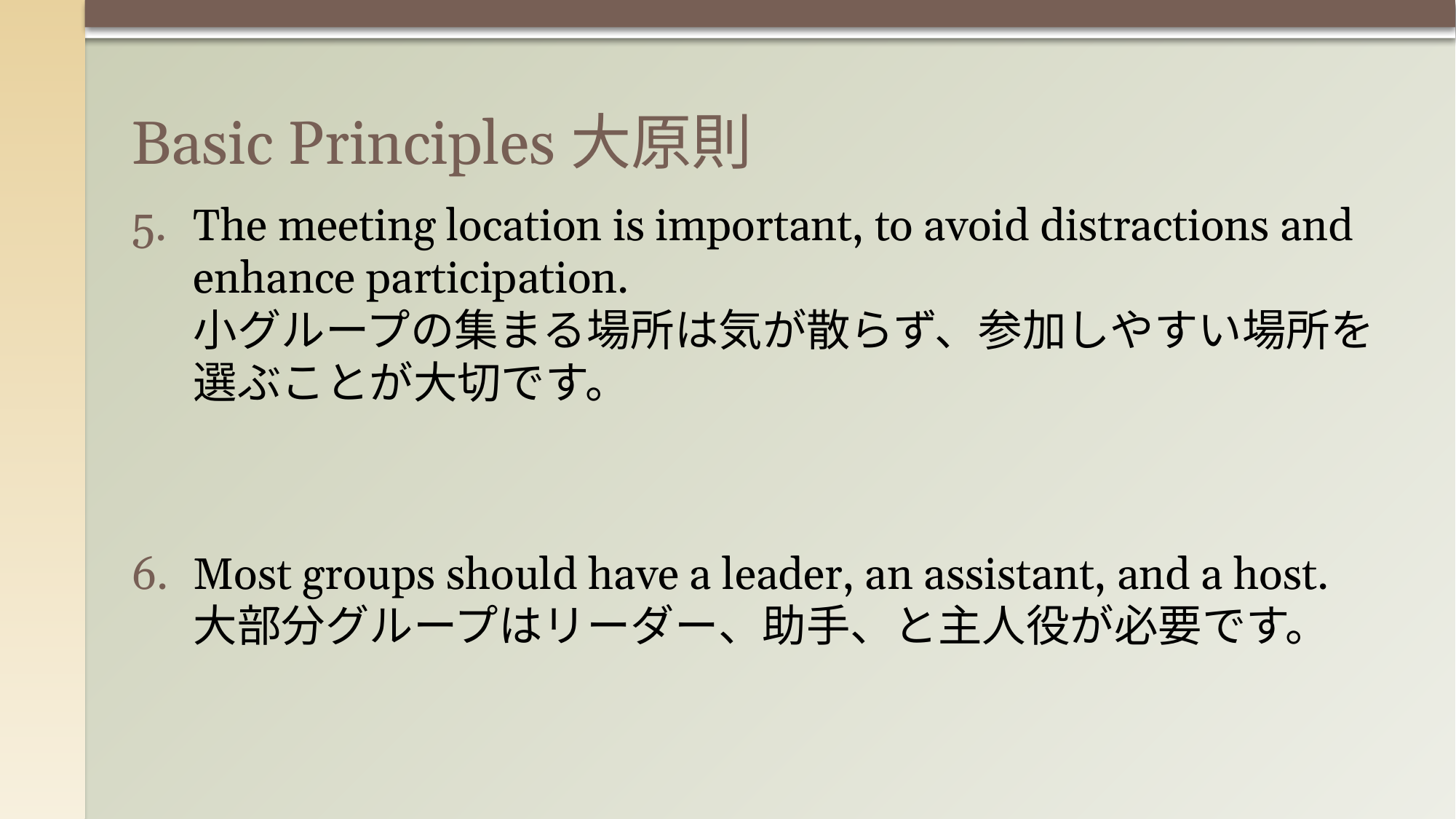

# Basic Principles大原則
The meeting location is important, to avoid distractions and enhance participation.
小グループの集まる場所は気が散らず、参加しやすい場所を選ぶことが大切です。

Most groups should have a leader, an assistant, and a host.
大部分グループはリーダー、助手、と主人役が必要です。